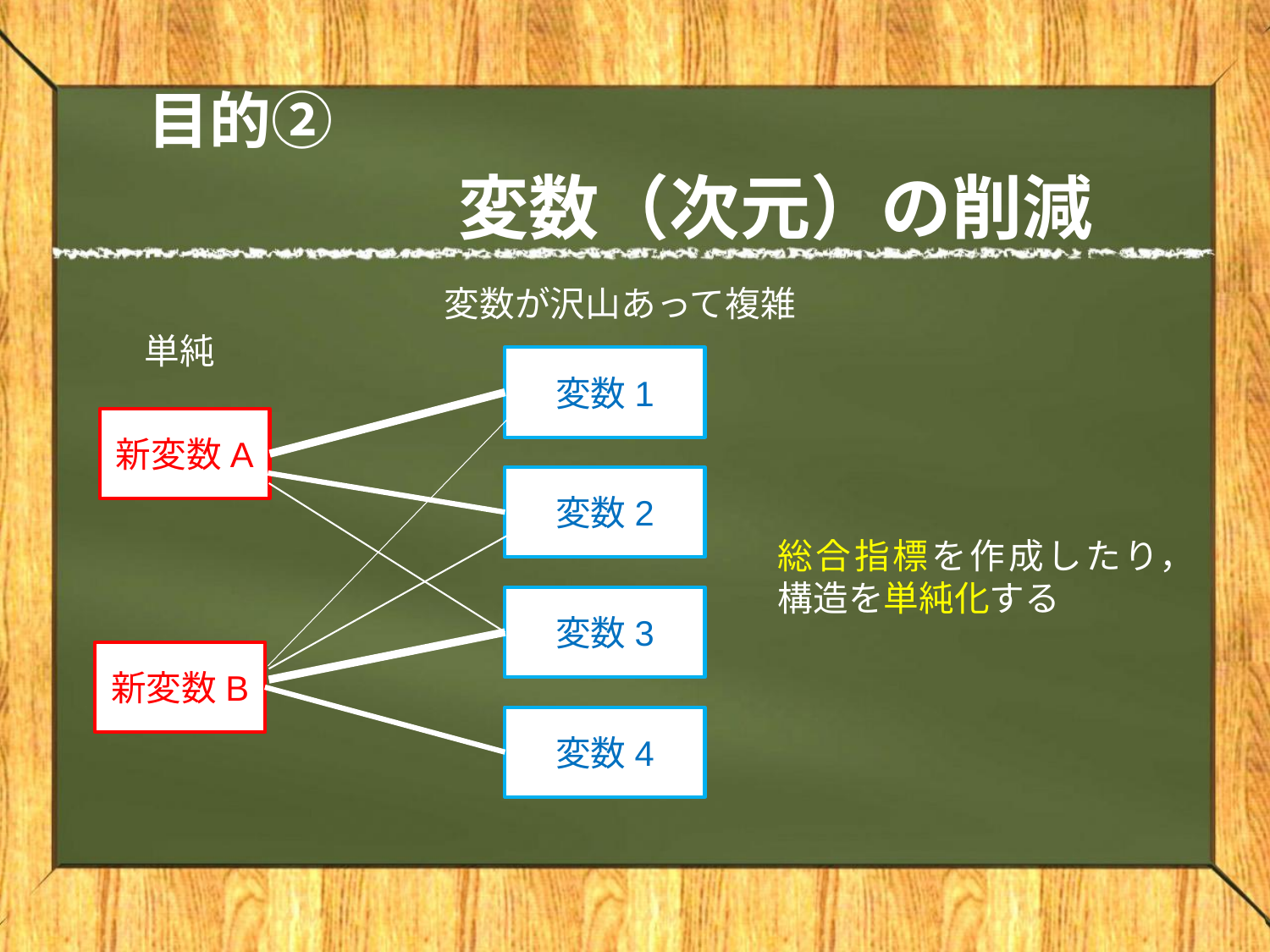

# 目的② 　　　　変数（次元）の削減
変数が沢山あって複雑
単純
変数1
新変数A
変数2
総合指標を作成したり，構造を単純化する
変数3
新変数B
変数4